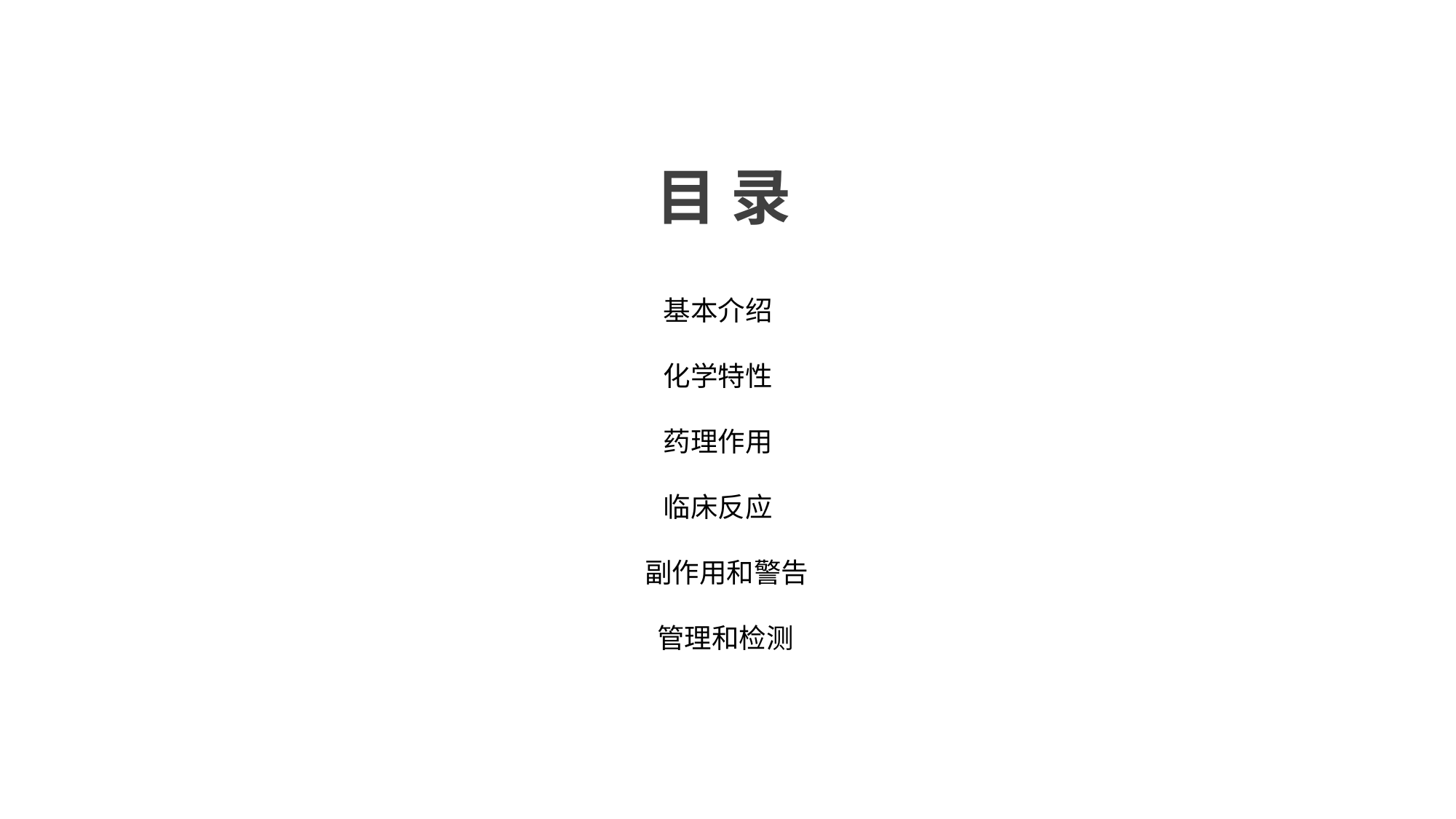

目 录
  基本介绍

  化学特性

  药理作用

  临床反应

副作用和警告

 管理和检测